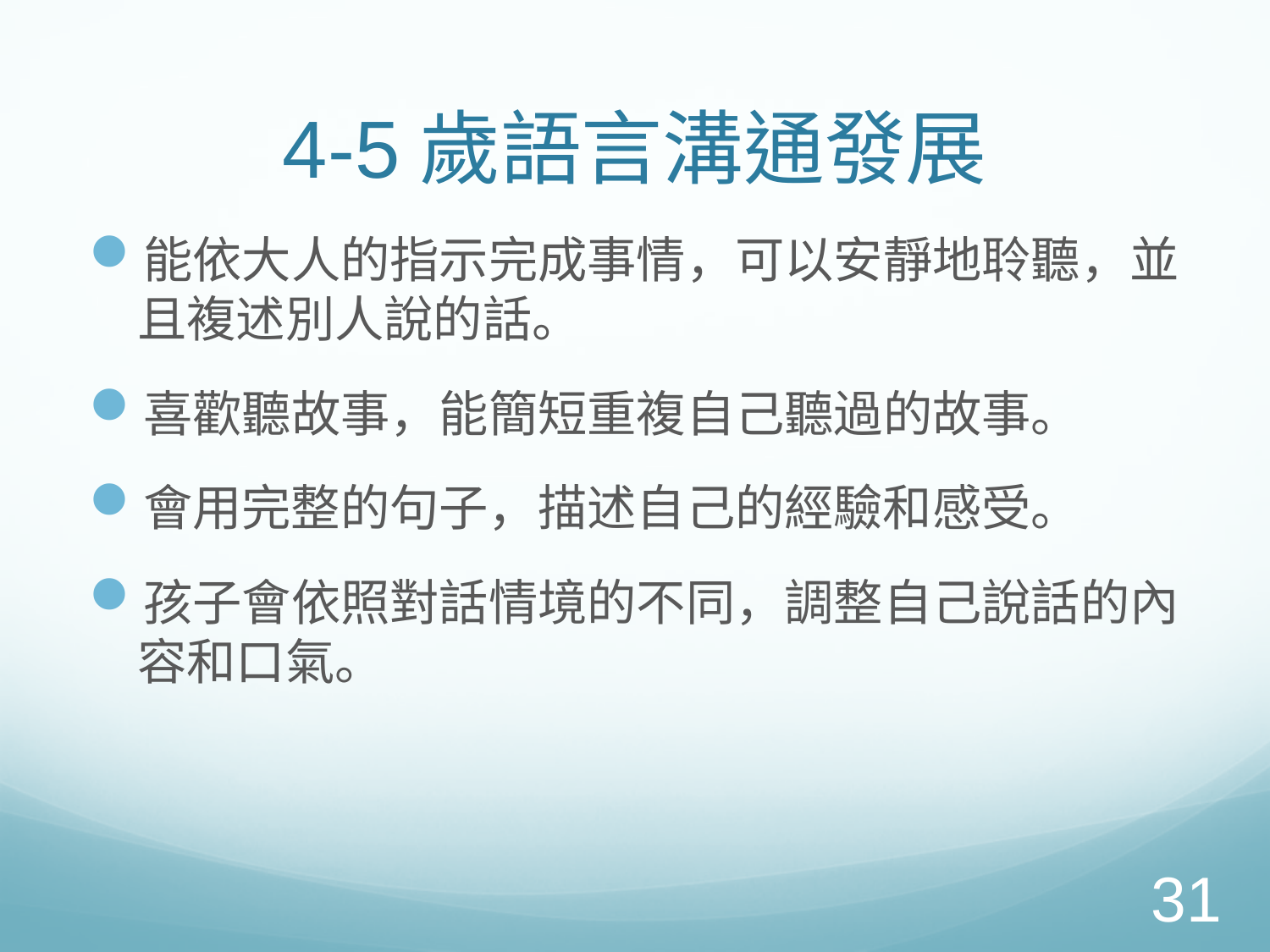

# 4-5歲語言溝通發展
能依大人的指示完成事情，可以安靜地聆聽，並且複述別人說的話。
喜歡聽故事，能簡短重複自己聽過的故事。
會用完整的句子，描述自己的經驗和感受。
孩子會依照對話情境的不同，調整自己說話的內容和口氣。
31